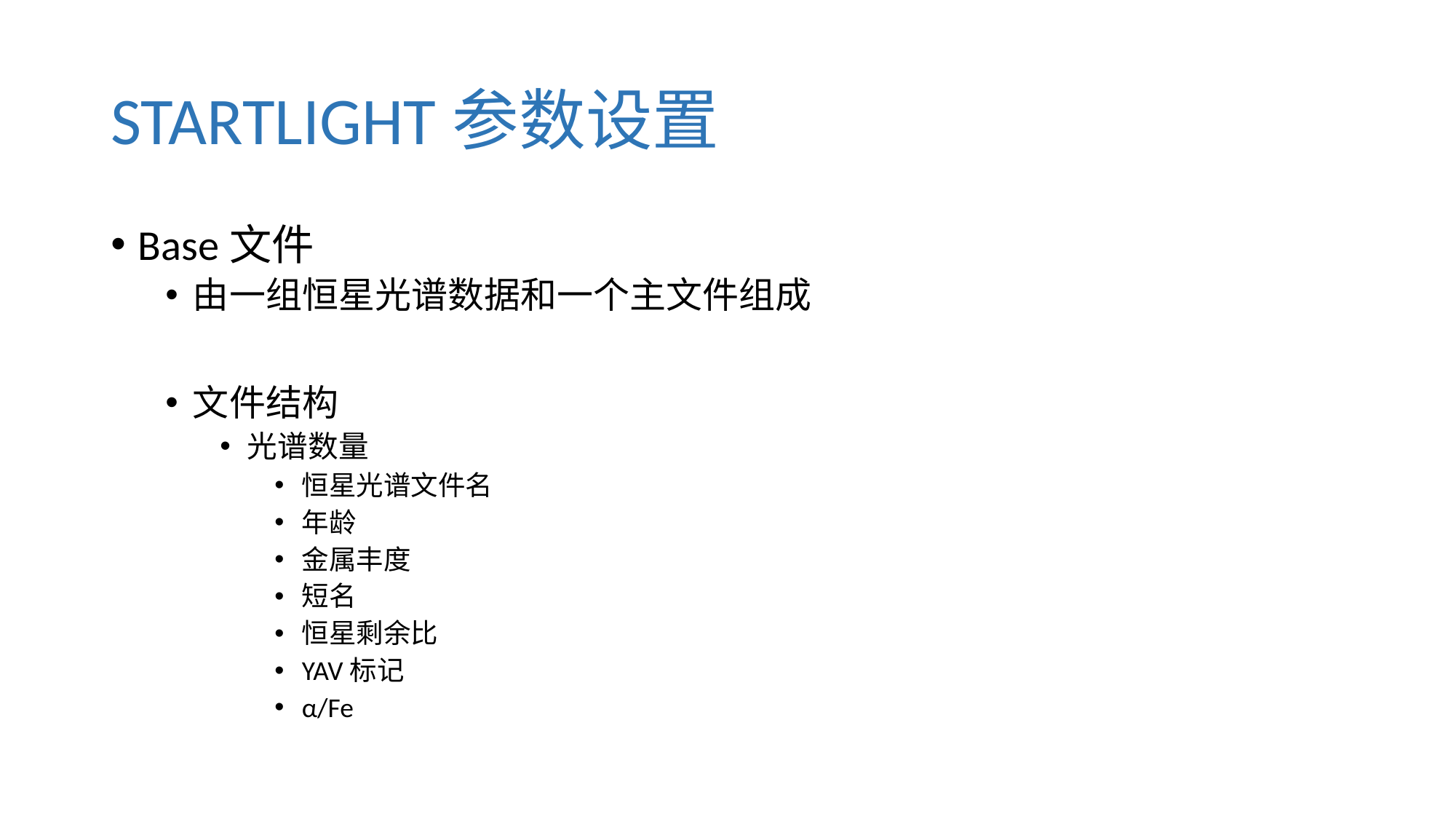

# STARTLIGHT参数设置
Base文件
由一组恒星光谱数据和一个主文件组成

文件结构
光谱数量
恒星光谱文件名
年龄
金属丰度
短名
恒星剩余比
YAV标记
α/Fe